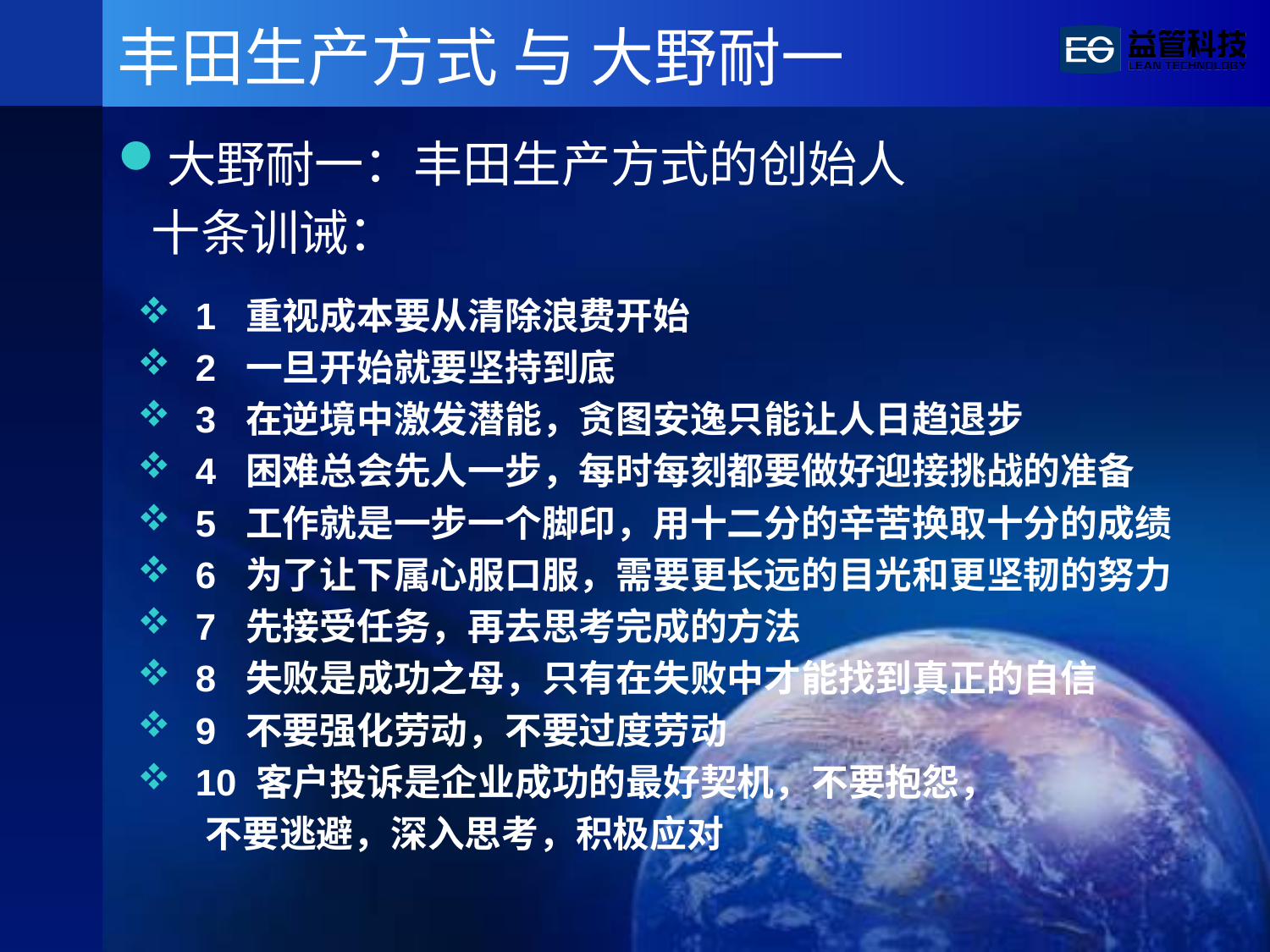

# 丰田生产方式 与 大野耐一
大野耐一：丰田生产方式的创始人
  十条训诫：
 1  重视成本要从清除浪费开始
 2  一旦开始就要坚持到底
 3  在逆境中激发潜能，贪图安逸只能让人日趋退步
 4  困难总会先人一步，每时每刻都要做好迎接挑战的准备
 5  工作就是一步一个脚印，用十二分的辛苦换取十分的成绩
 6  为了让下属心服口服，需要更长远的目光和更坚韧的努力
 7  先接受任务，再去思考完成的方法
 8  失败是成功之母，只有在失败中才能找到真正的自信
 9  不要强化劳动，不要过度劳动
 10 客户投诉是企业成功的最好契机，不要抱怨，
       不要逃避，深入思考，积极应对